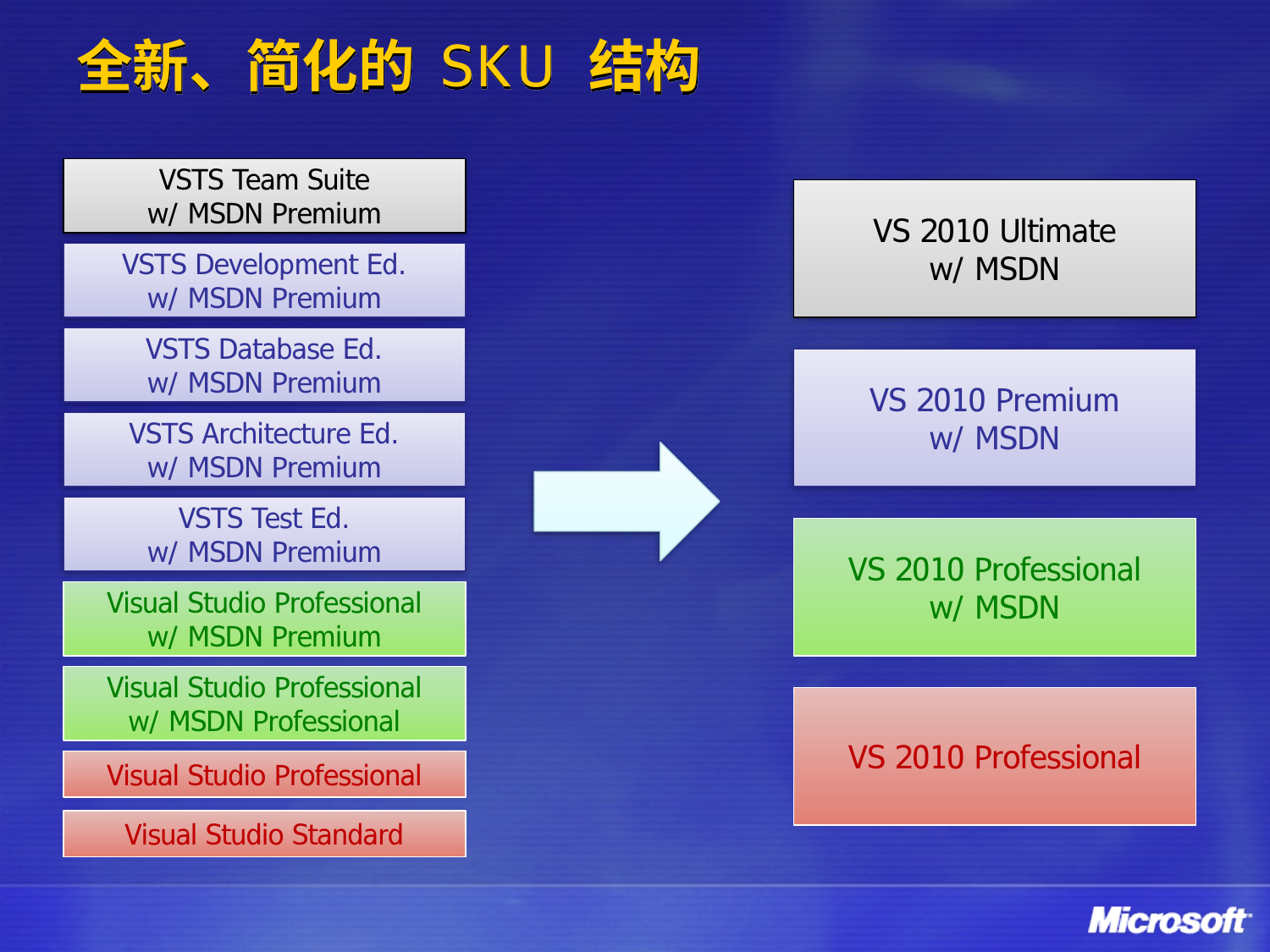

# 全新、简化的 SKU 结构
VSTS Team Suite
w/ MSDN Premium
VS 2010 Ultimate
w/ MSDN
VSTS Development Ed.
w/ MSDN Premium
VSTS Database Ed.
w/ MSDN Premium
VS 2010 Premium
w/ MSDN
VSTS Architecture Ed.
w/ MSDN Premium

VSTS Test Ed.
w/ MSDN Premium
VS 2010 Professional
w/ MSDN
Visual Studio Professional
w/ MSDN Premium
Visual Studio Professional
w/ MSDN Professional
VS 2010 Professional
Visual Studio Professional
Visual Studio Standard